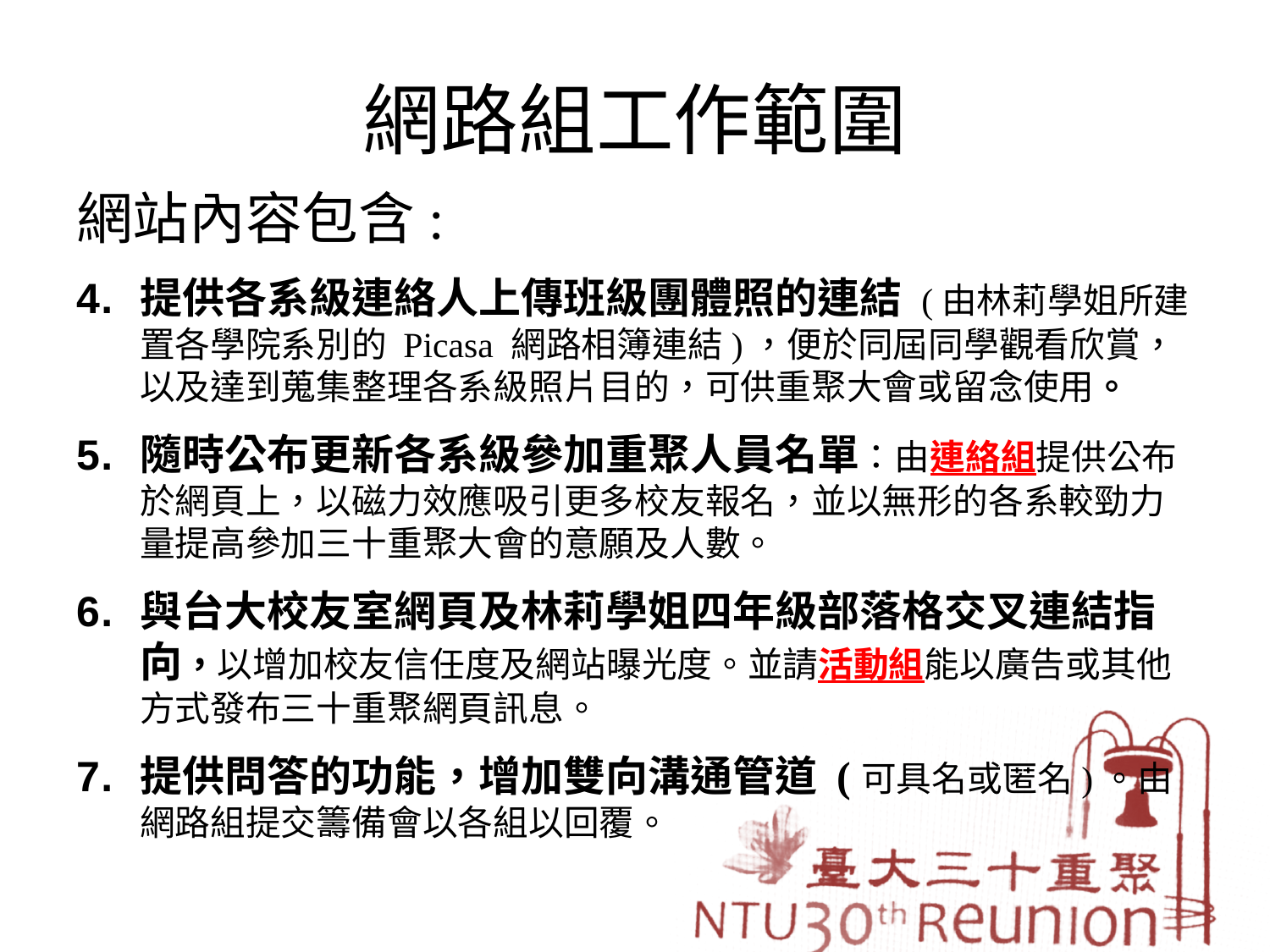

# 網路組工作範圍
網站內容包含:
提供各系級連絡人上傳班級團體照的連結 (由林莉學姐所建置各學院系別的 Picasa 網路相簿連結)，便於同屆同學觀看欣賞，以及達到蒐集整理各系級照片目的，可供重聚大會或留念使用。
隨時公布更新各系級參加重聚人員名單：由連絡組提供公布於網頁上，以磁力效應吸引更多校友報名，並以無形的各系較勁力量提高參加三十重聚大會的意願及人數。
與台大校友室網頁及林莉學姐四年級部落格交叉連結指向，以增加校友信任度及網站曝光度。並請活動組能以廣告或其他方式發布三十重聚網頁訊息。
提供問答的功能，增加雙向溝通管道 (可具名或匿名)。由網路組提交籌備會以各組以回覆。